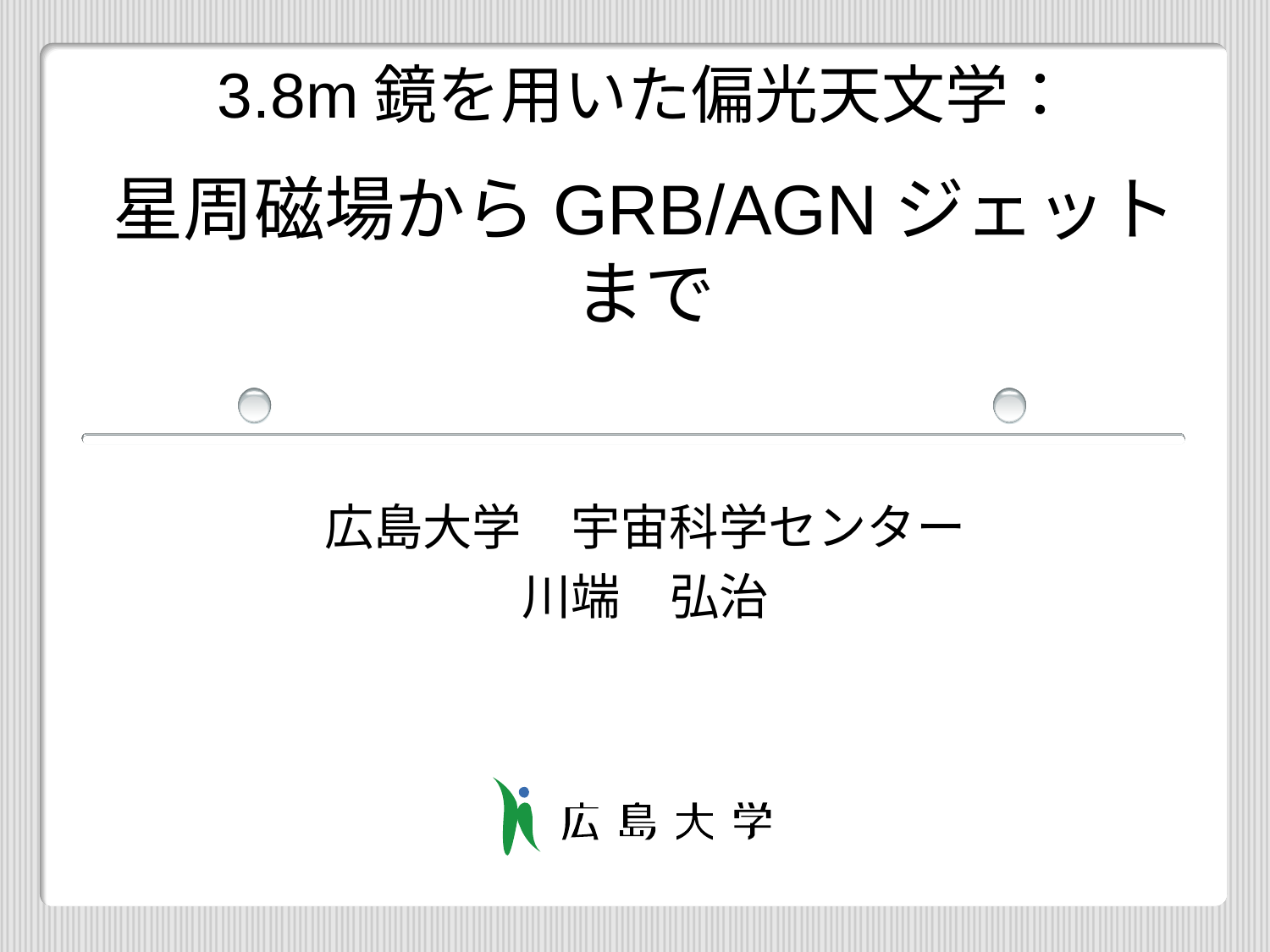

# 3.8m鏡を用いた偏光天文学： 星周磁場からGRB/AGNジェットまで
広島大学　宇宙科学センター
川端　弘治